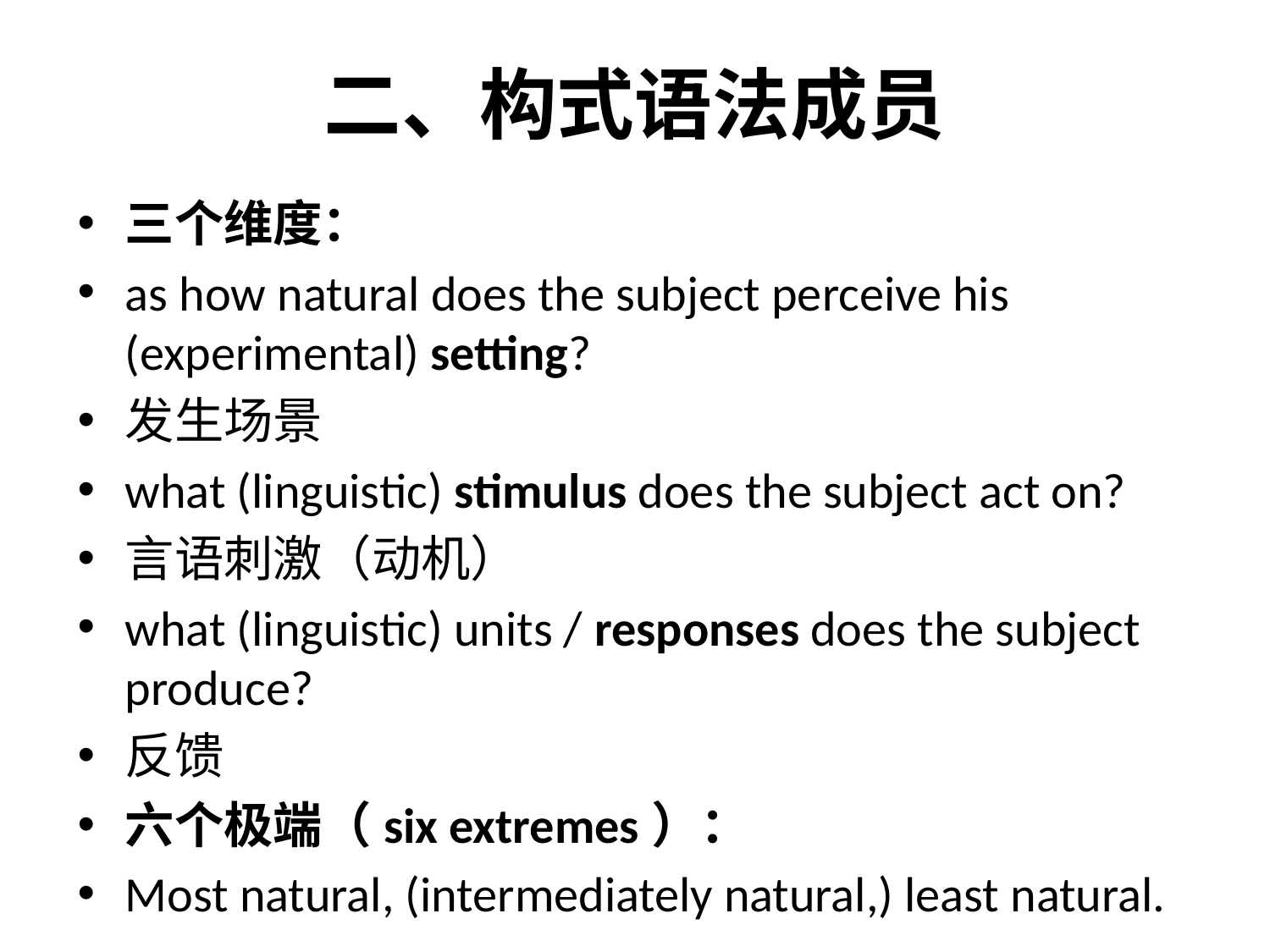

# 二、构式语法成员
三个维度：
as how natural does the subject perceive his (experimental) setting?
发生场景
what (linguistic) stimulus does the subject act on?
言语刺激（动机）
what (linguistic) units / responses does the subject produce?
反馈
六个极端（six extremes）：
Most natural, (intermediately natural,) least natural.